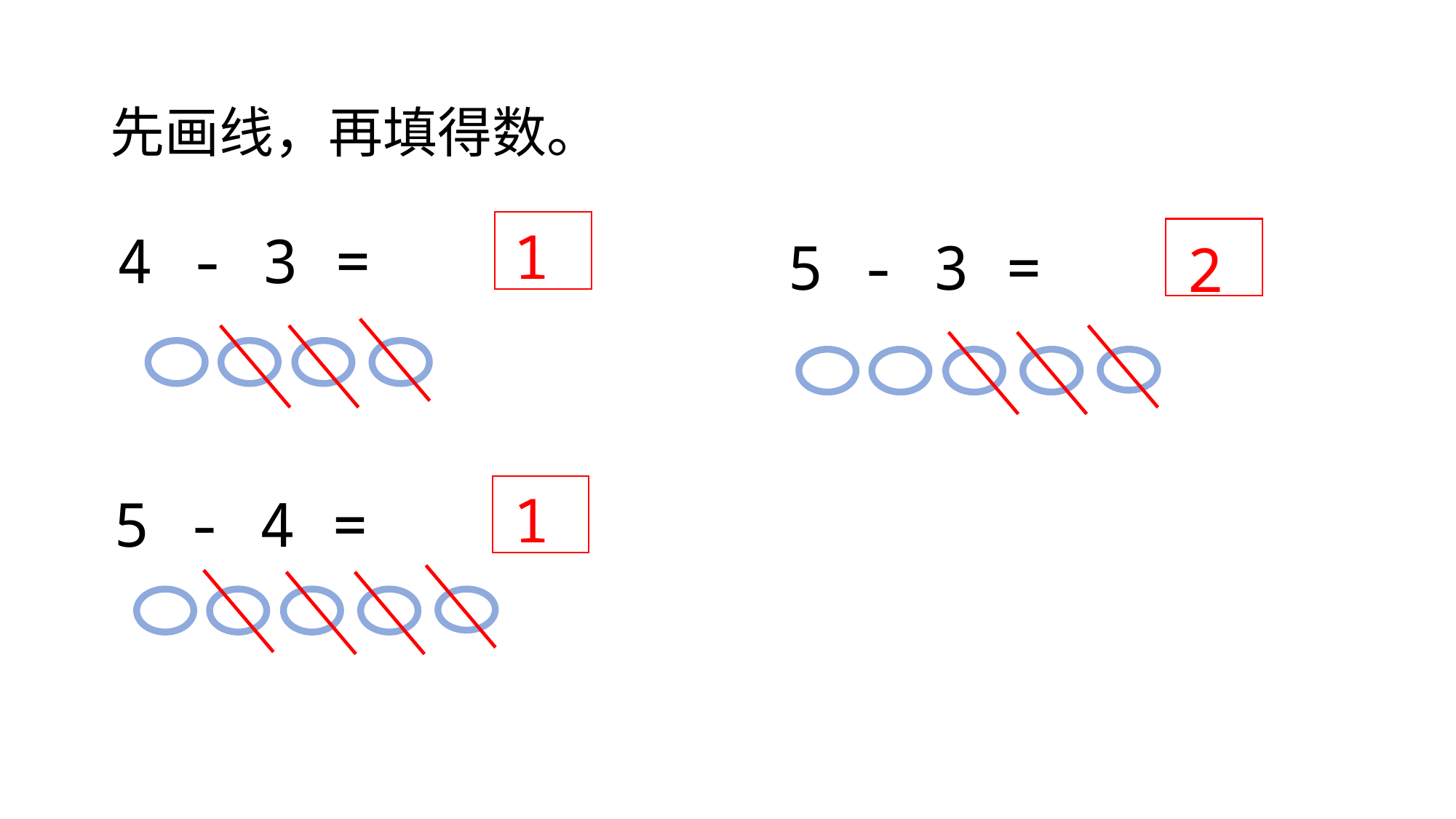

先画线，再填得数。
 1
4 - 3 =

5 - 3 =

 2

 1
5 - 4 =